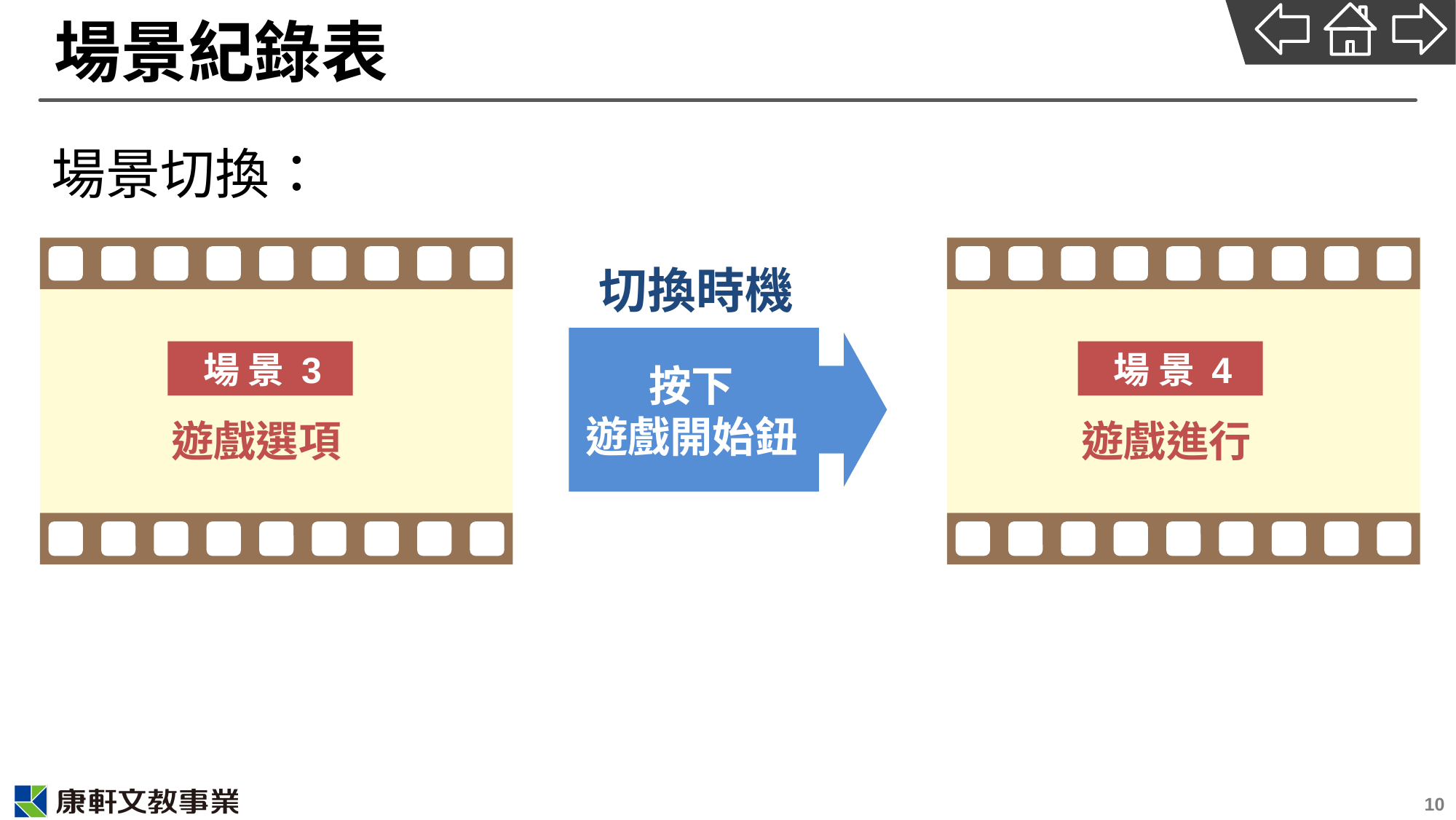

# 場景紀錄表
場景切換：

切換時機

  場 景 3
  場 景 4
按下
遊戲開始鈕
遊戲選項
遊戲進行

10